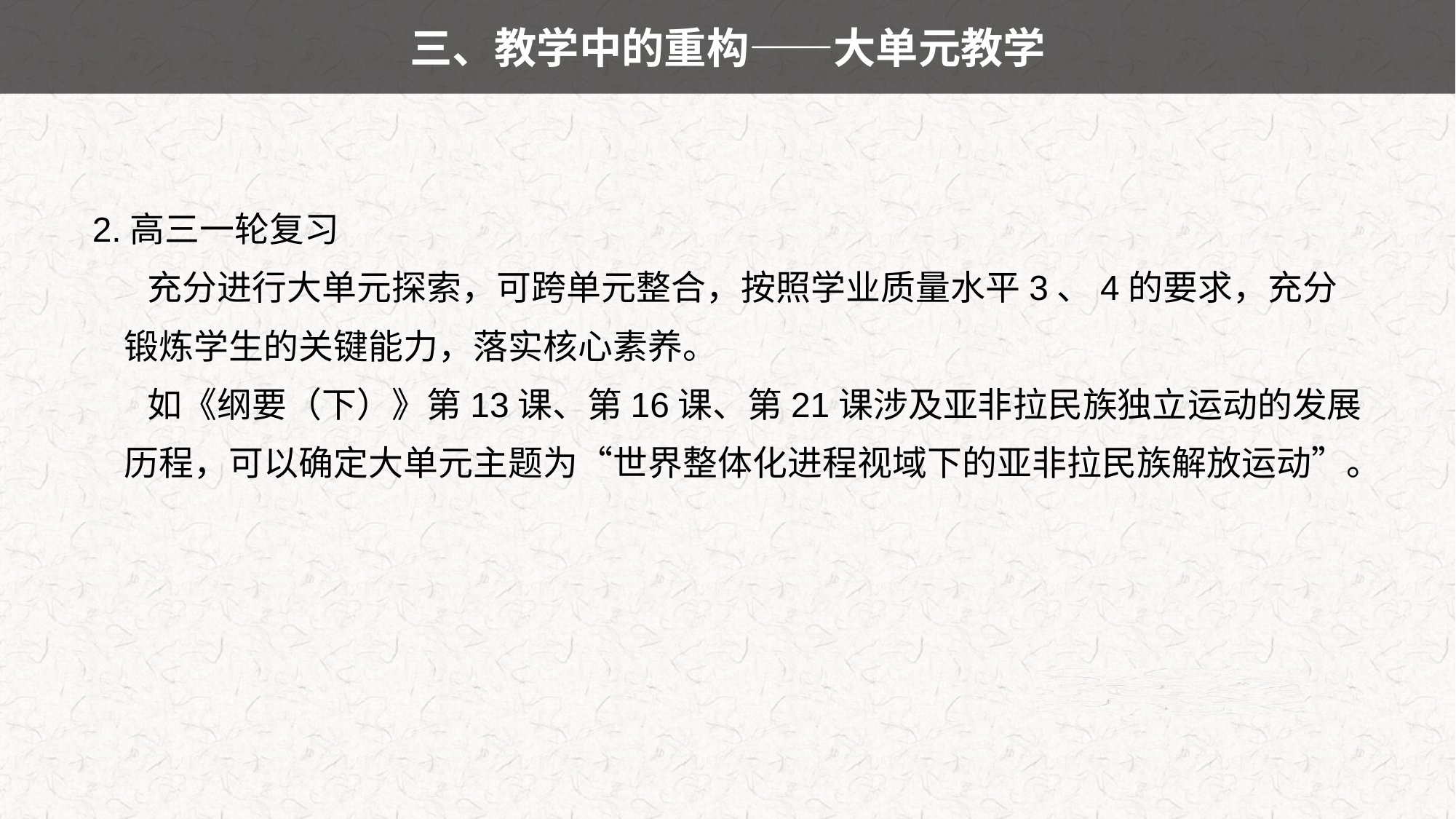

三、教学中的重构——大单元教学
2.高三一轮复习
      充分进行大单元探索，可跨单元整合，按照学业质量水平3、4的要求，充分锻炼学生的关键能力，落实核心素养。
      如《纲要（下）》第13课、第16课、第21课涉及亚非拉民族独立运动的发展历程，可以确定大单元主题为“世界整体化进程视域下的亚非拉民族解放运动”。